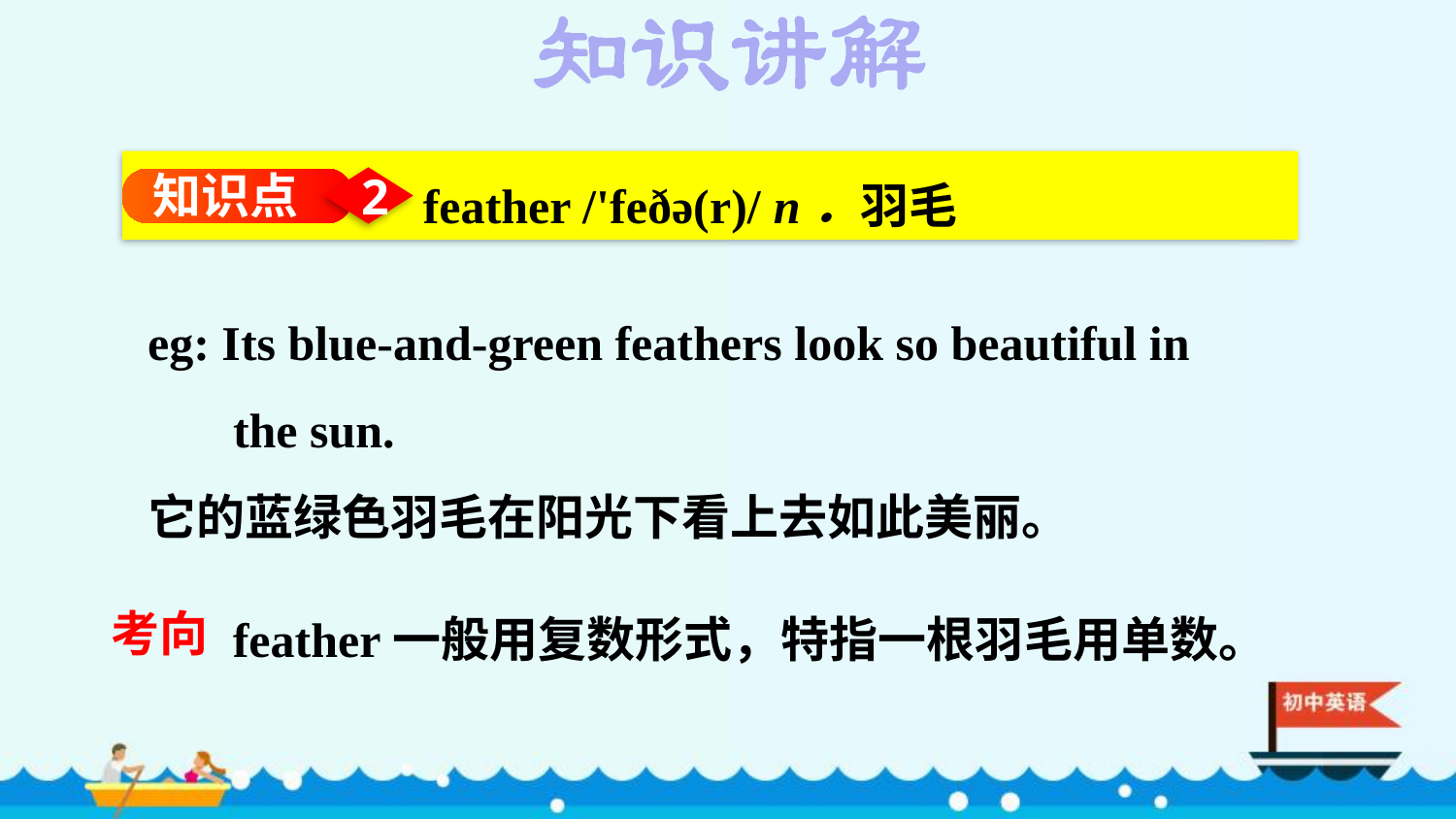

feather /'feðə(r)/ n．羽毛

知识点
2

eg: Its blue-­and­-green feathers look so beautiful in the sun.
它的蓝绿色羽毛在阳光下看上去如此美丽。
feather一般用复数形式，特指一根羽毛用单数。
考向